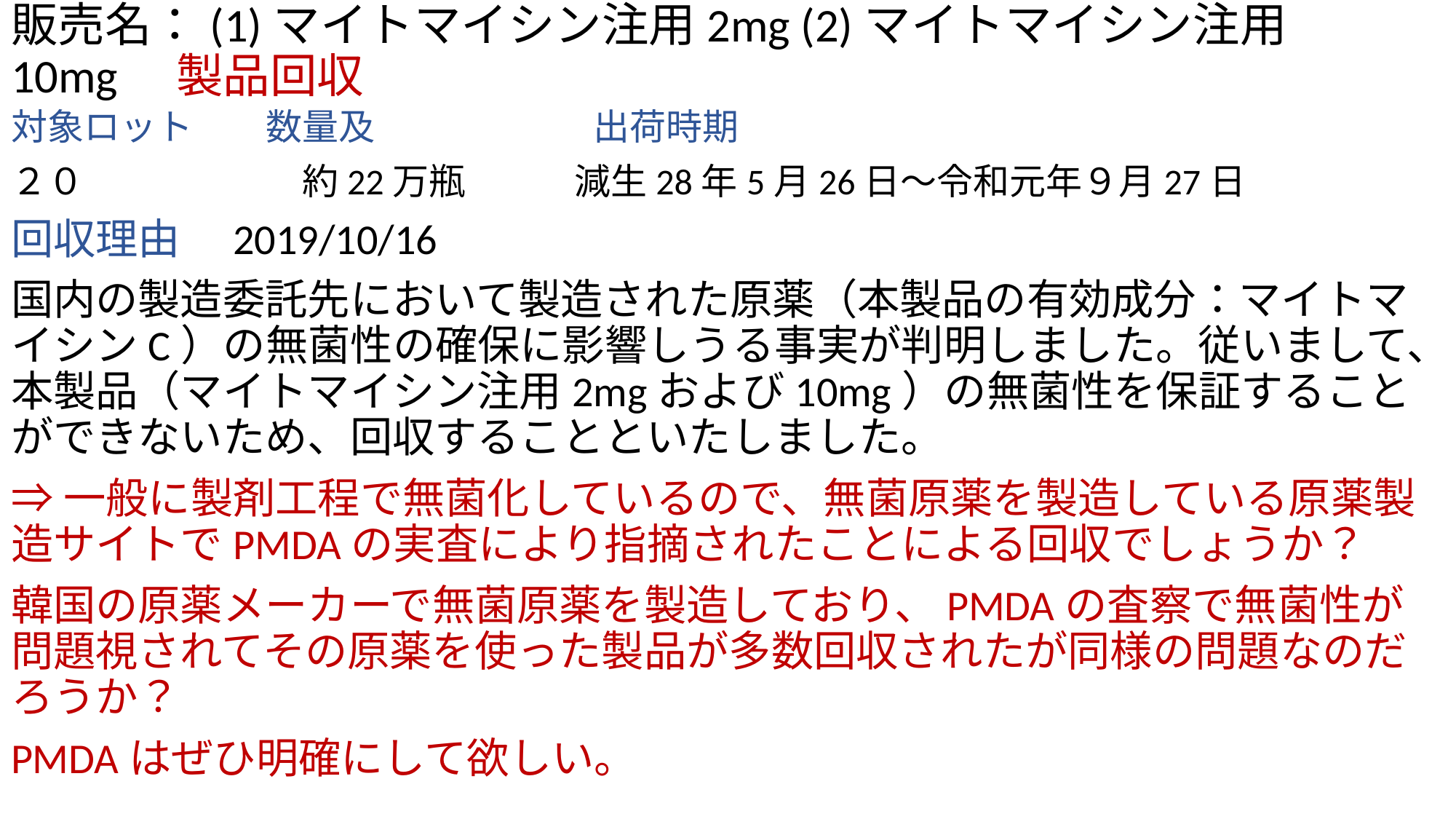

# 販売名：(1)マイトマイシン注用2mg (2)マイトマイシン注用10mg　製品回収
対象ロット　　数量及　　　　　　出荷時期
２０　　　　　　約22万瓶　　　減生28年5月26日～令和元年９月27日
回収理由　2019/10/16
国内の製造委託先において製造された原薬（本製品の有効成分：マイトマイシンC）の無菌性の確保に影響しうる事実が判明しました。従いまして、本製品（マイトマイシン注用2mgおよび10mg）の無菌性を保証することができないため、回収することといたしました。
⇒一般に製剤工程で無菌化しているので、無菌原薬を製造している原薬製造サイトでPMDAの実査により指摘されたことによる回収でしょうか？
韓国の原薬メーカーで無菌原薬を製造しており、PMDAの査察で無菌性が問題視されてその原薬を使った製品が多数回収されたが同様の問題なのだろうか？
PMDAはぜひ明確にして欲しい。